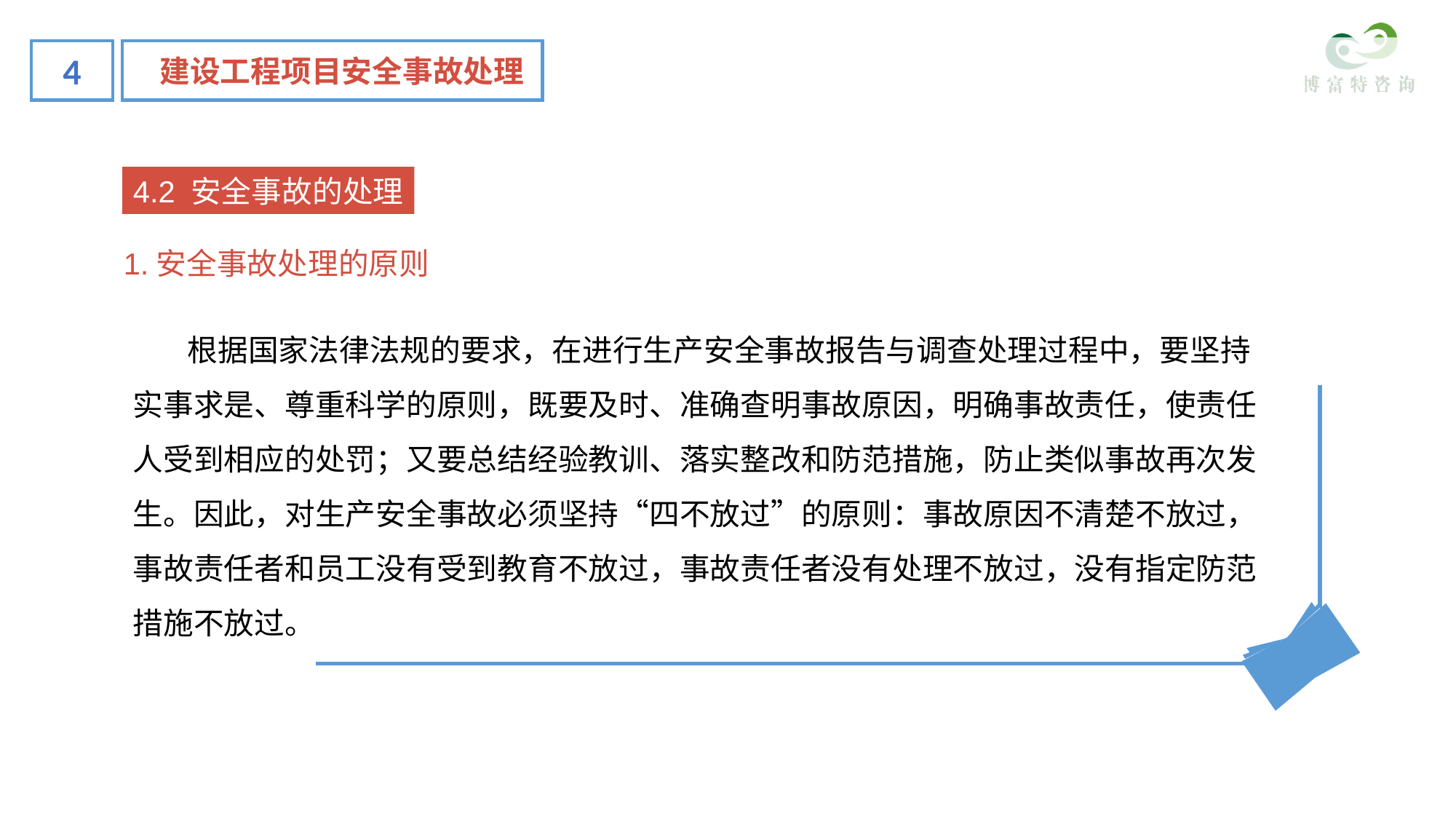

4

建设工程项目安全事故处理
4.2 安全事故的处理
1.安全事故处理的原则
根据国家法律法规的要求，在进行生产安全事故报告与调查处理过程中，要坚持实事求是、尊重科学的原则，既要及时、准确查明事故原因，明确事故责任，使责任人受到相应的处罚；又要总结经验教训、落实整改和防范措施，防止类似事故再次发生。因此，对生产安全事故必须坚持“四不放过”的原则：事故原因不清楚不放过，事故责任者和员工没有受到教育不放过，事故责任者没有处理不放过，没有指定防范措施不放过。